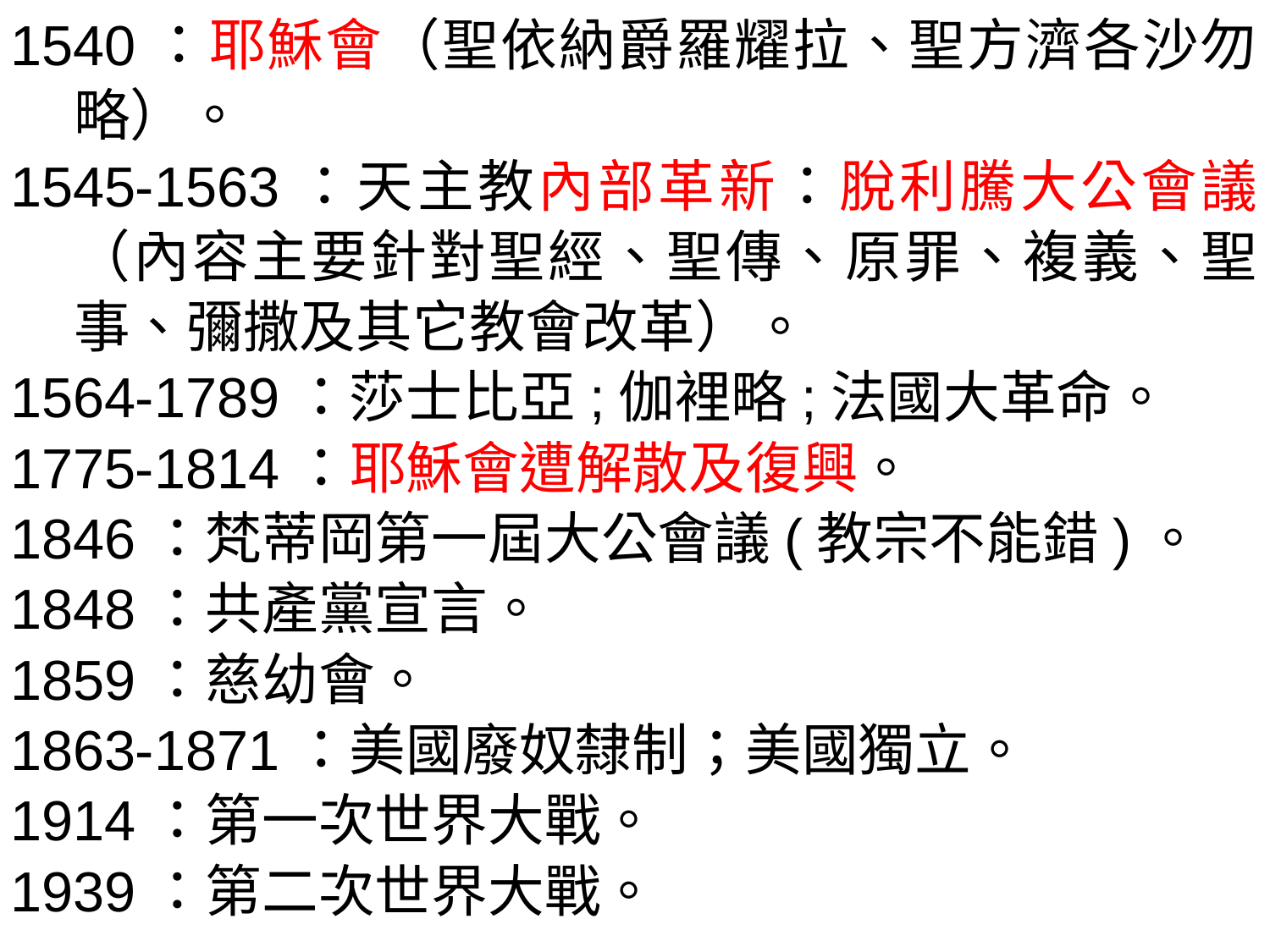

1540：耶穌會（聖依納爵羅耀拉、聖方濟各沙勿略）。
1545-1563：天主教內部革新：脫利騰大公會議（內容主要針對聖經、聖傳、原罪、複義、聖事、彌撒及其它教會改革）。
1564-1789：莎士比亞;伽裡略;法國大革命。
1775-1814：耶穌會遭解散及復興。
1846：梵蒂岡第一屆大公會議(教宗不能錯)。
1848：共產黨宣言。
1859：慈幼會。
1863-1871：美國廢奴隸制；美國獨立。
1914：第一次世界大戰。
1939：第二次世界大戰。